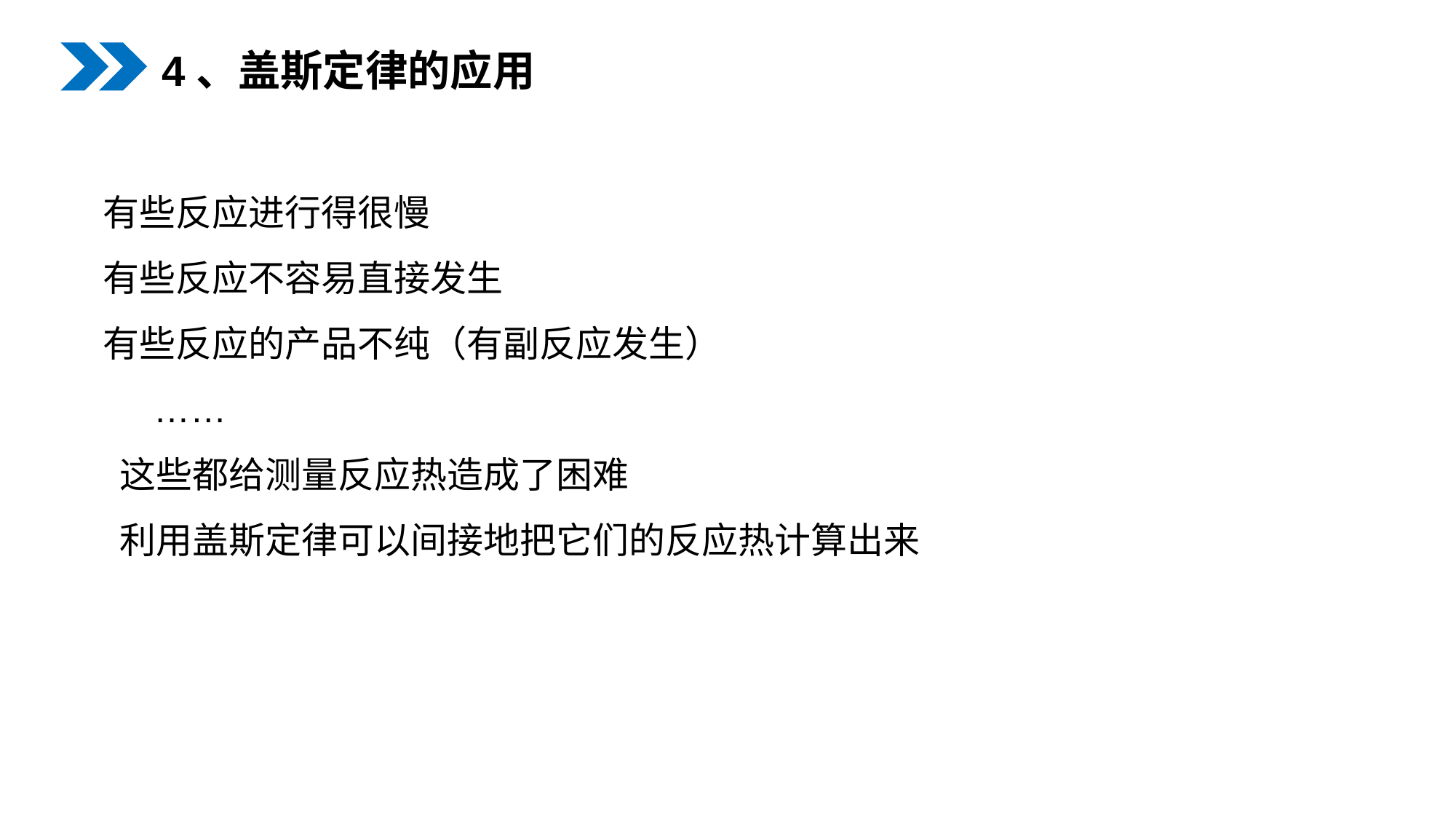

4、盖斯定律的应用
有些反应进行得很慢
有些反应不容易直接发生
有些反应的产品不纯（有副反应发生）
     ……
 这些都给测量反应热造成了困难
 利用盖斯定律可以间接地把它们的反应热计算出来